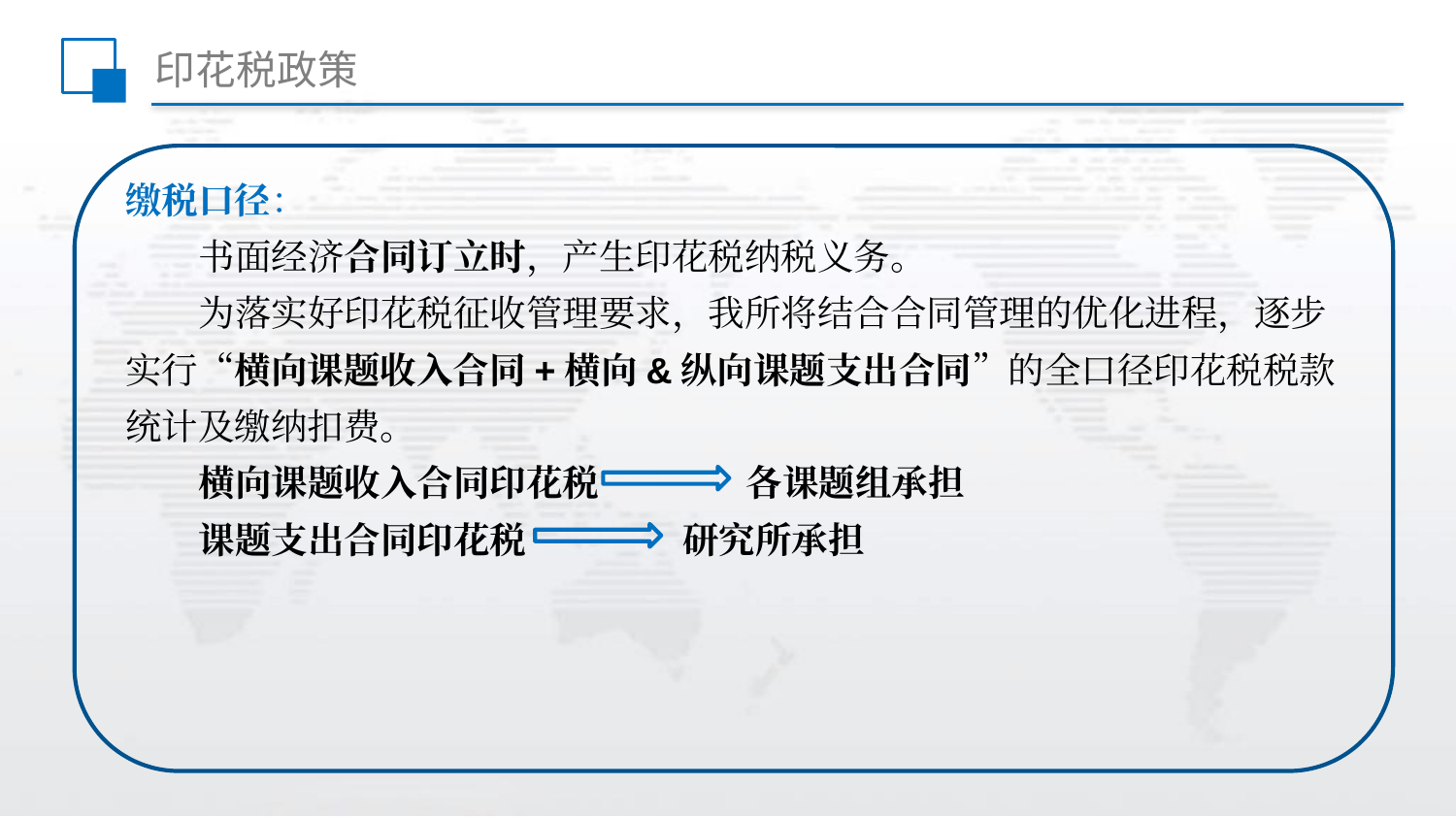

# 印花税政策

缴税口径：
       书面经济合同订立时，产生印花税纳税义务。
       为落实好印花税征收管理要求，我所将结合合同管理的优化进程，逐步实行“横向课题收入合同+横向&纵向课题支出合同”的全口径印花税税款统计及缴纳扣费。
       横向课题收入合同印花税                各课题组承担
       课题支出合同印花税                 研究所承担